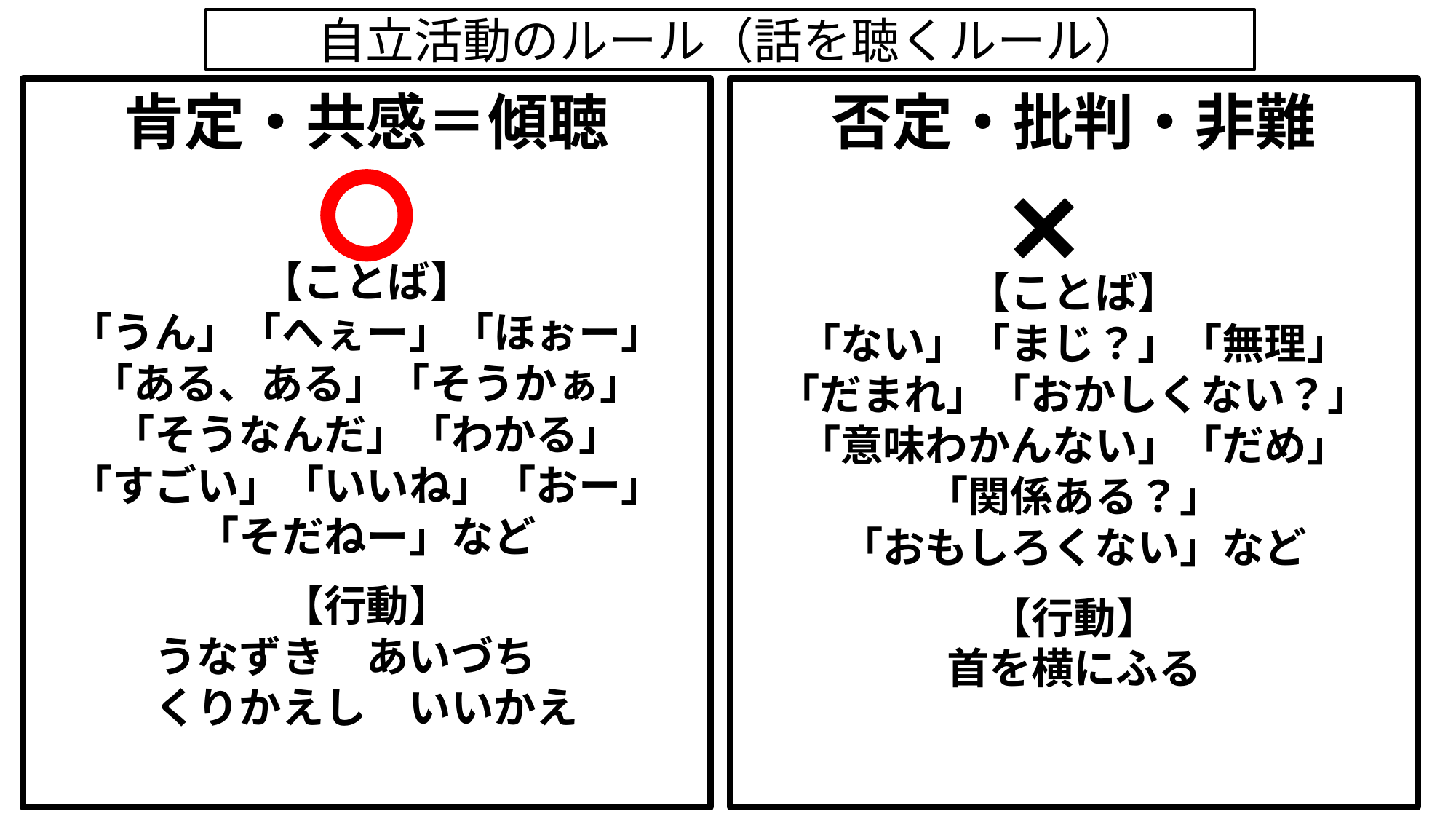

自立活動のルール（話を聴くルール）
肯定・共感＝傾聴

【ことば】
「うん」「へぇー」「ほぉー」「ある、ある」「そうかぁ」
「そうなんだ」「わかる」
「すごい」「いいね」「おー」
「そだねー」など

【行動】
うなずき　あいづち
くりかえし　いいかえ
否定・批判・非難

【ことば】
「ない」「まじ？」「無理」
「だまれ」「おかしくない？」
「意味わかんない」「だめ」
「関係ある？」
「おもしろくない」など

【行動】
首を横にふる
×

2